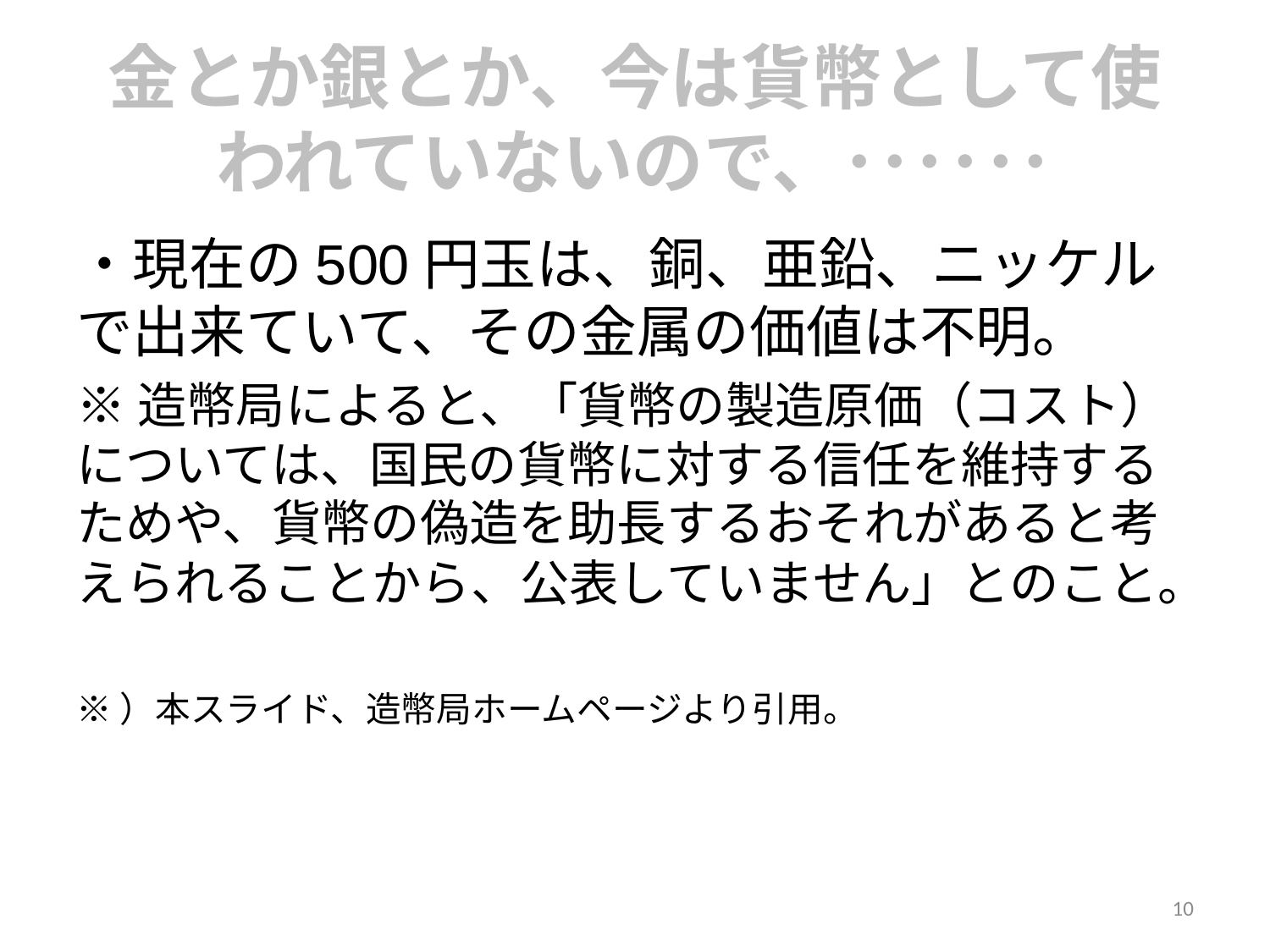

# 金とか銀とか、今は貨幣として使われていないので、･･････
・現在の500円玉は、銅、亜鉛、ニッケルで出来ていて、その金属の価値は不明。
※造幣局によると、「貨幣の製造原価（コスト）については、国民の貨幣に対する信任を維持するためや、貨幣の偽造を助長するおそれがあると考えられることから、公表していません」とのこと。

※）本スライド、造幣局ホームページより引用。
10